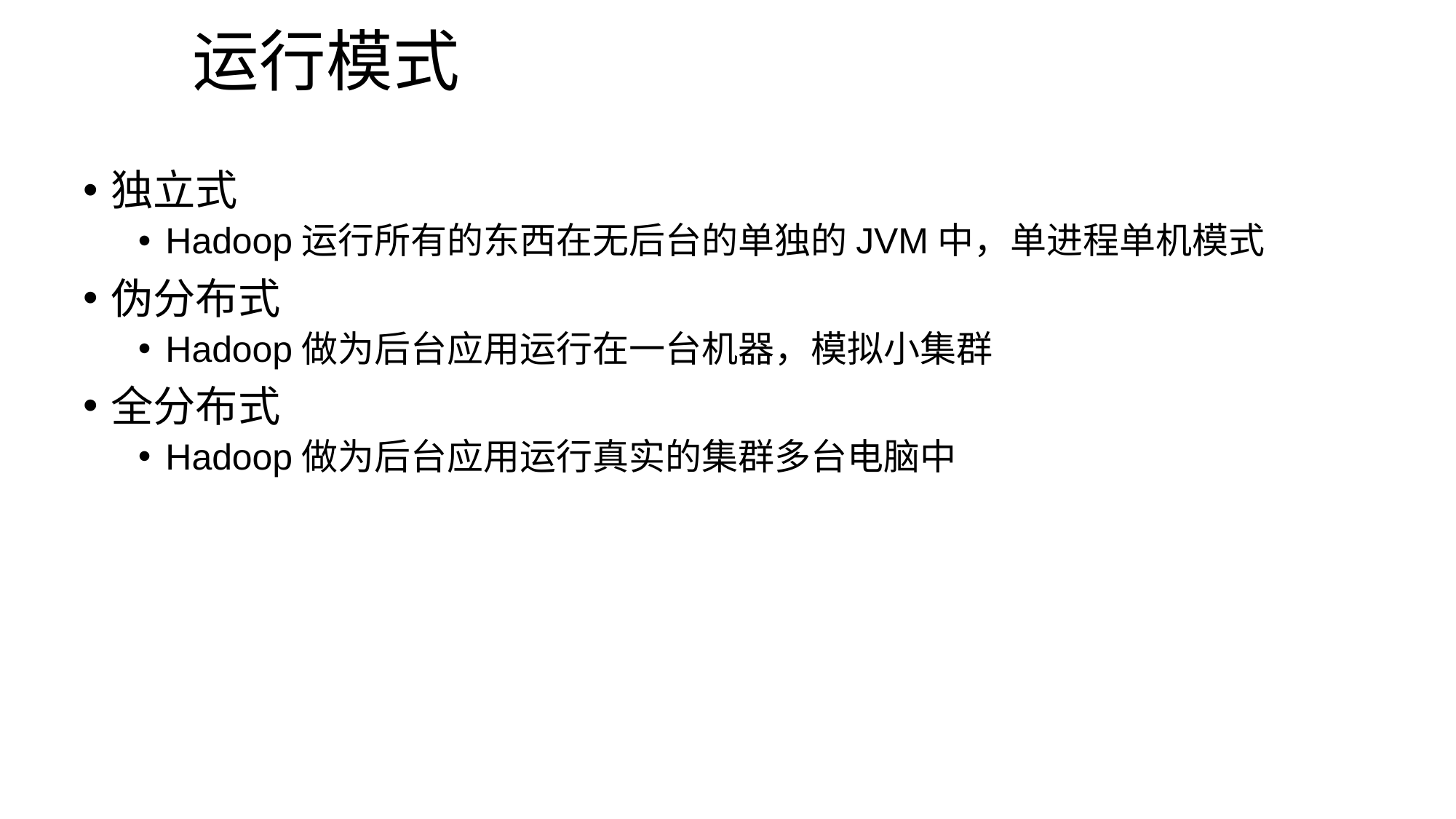

运行模式
# 独立式
Hadoop运行所有的东西在无后台的单独的JVM中，单进程单机模式
伪分布式
Hadoop做为后台应用运行在一台机器，模拟小集群
全分布式
Hadoop做为后台应用运行真实的集群多台电脑中